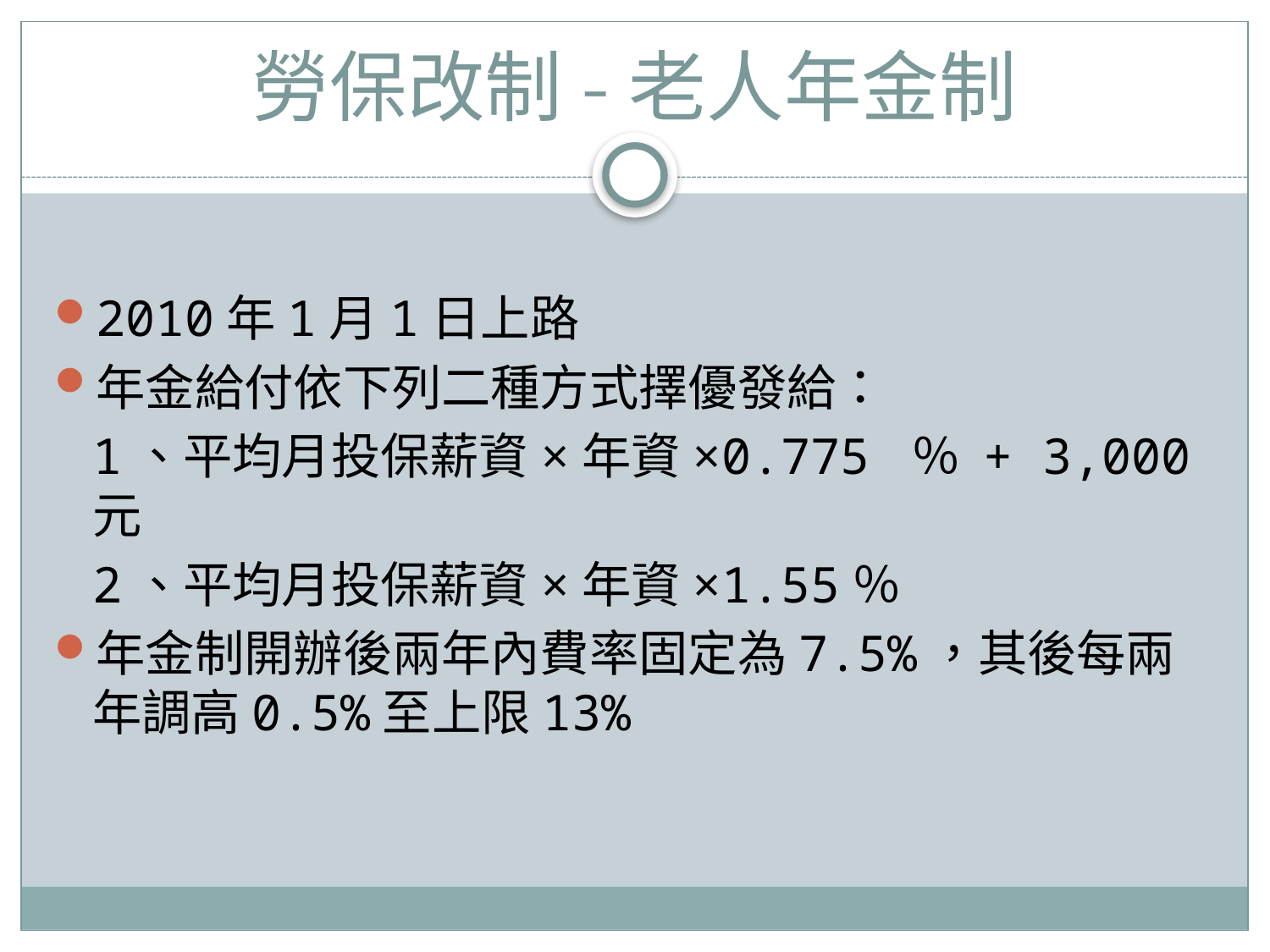

# 勞保改制-老人年金制

2010年1月1日上路
年金給付依下列二種方式擇優發給：
	1、平均月投保薪資×年資×0.775 ％ + 3,000元
	2、平均月投保薪資×年資×1.55％
年金制開辦後兩年內費率固定為7.5%，其後每兩年調高0.5%至上限13%